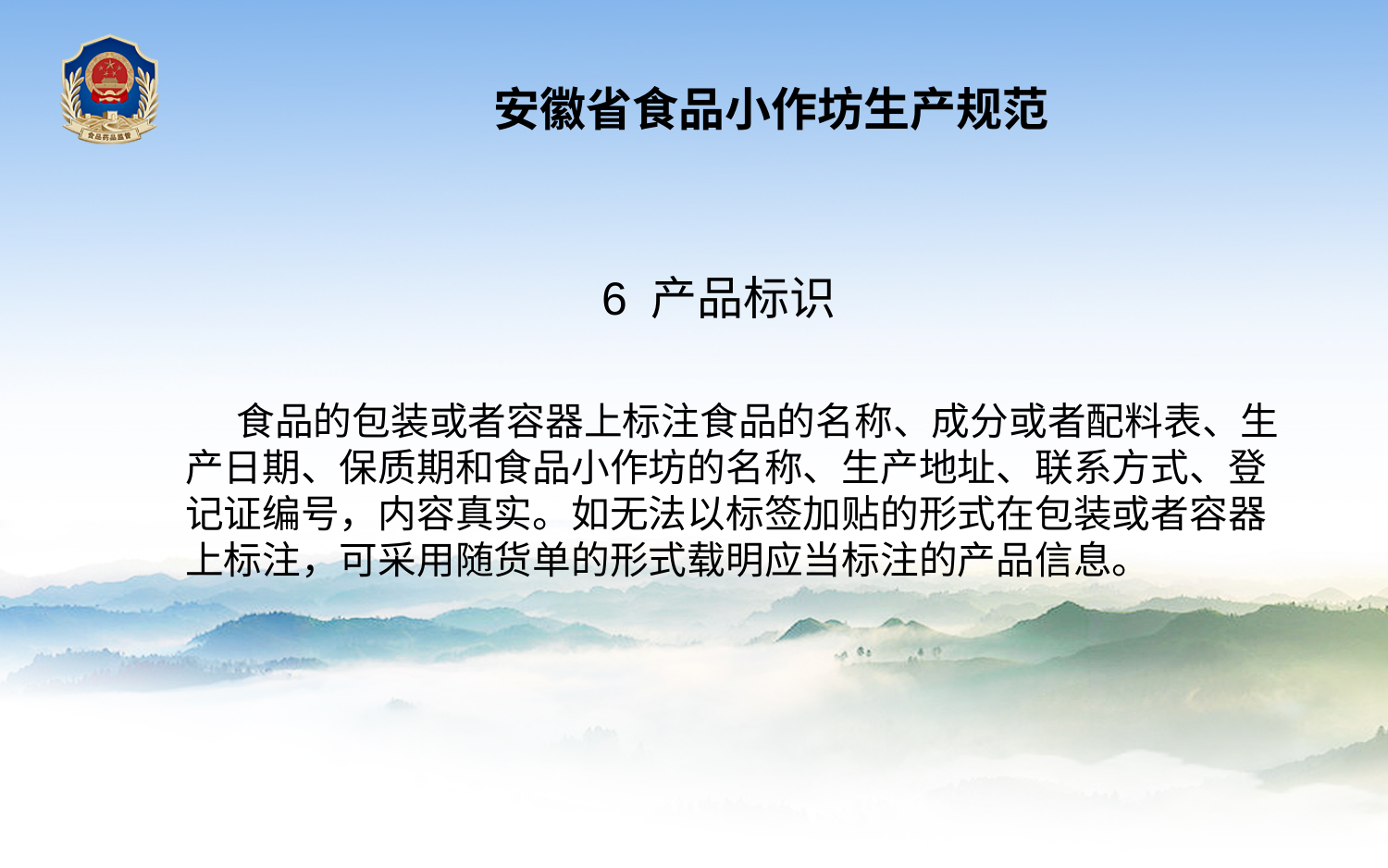

安徽省食品小作坊生产规范

6 产品标识

           食品的包装或者容器上标注食品的名称、成分或者配料表、生产日期、保质期和食品小作坊的名称、生产地址、联系方式、登记证编号，内容真实。如无法以标签加贴的形式在包装或者容器上标注，可采用随货单的形式载明应当标注的产品信息。